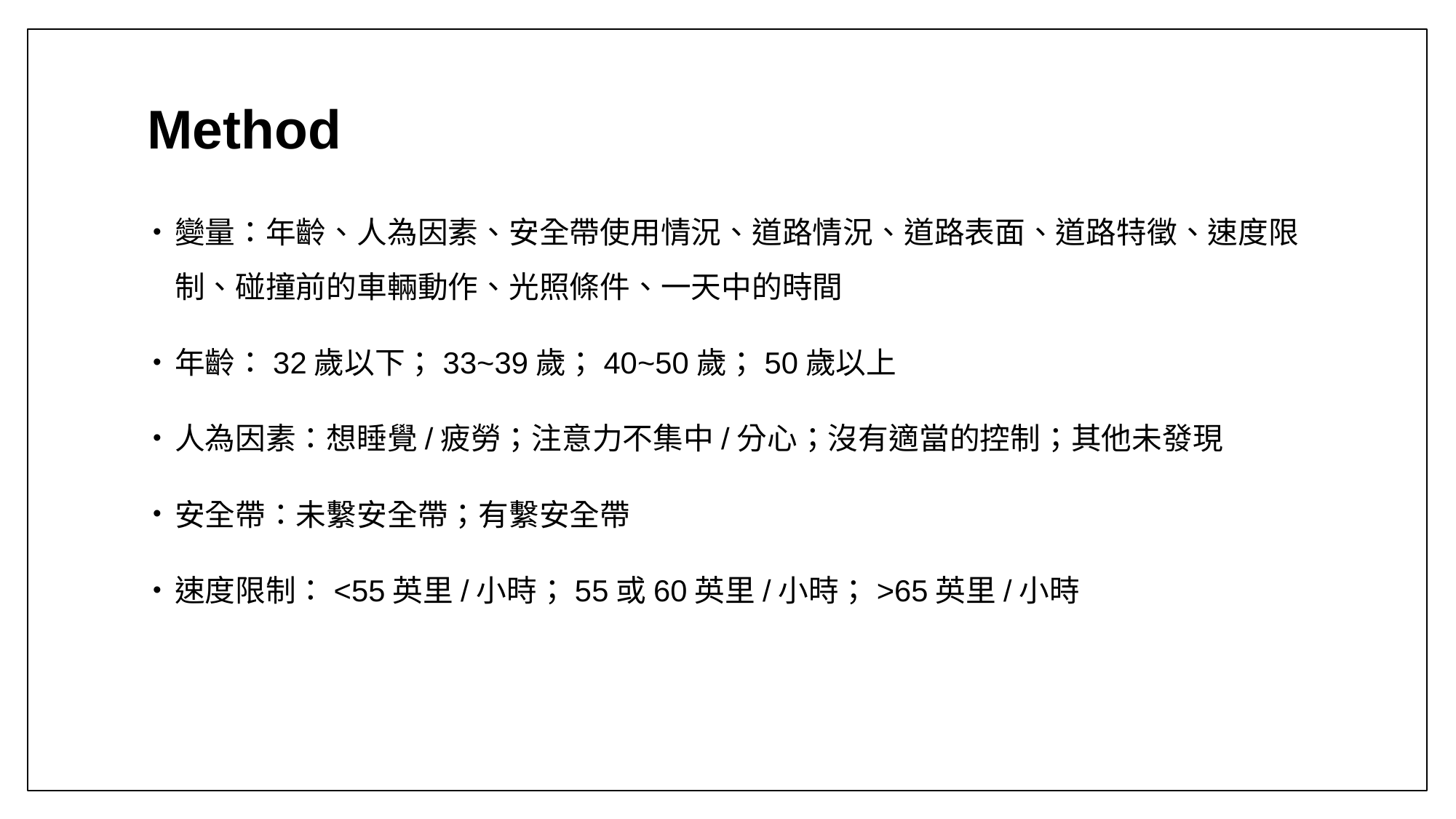

# Method
變量：年齡、人為因素、安全帶使用情況、道路情況、道路表面、道路特徵、速度限制、碰撞前的車輛動作、光照條件、一天中的時間
年齡：32歲以下；33~39歲；40~50歲；50歲以上
人為因素：想睡覺/疲勞；注意力不集中/分心；沒有適當的控制；其他未發現
安全帶：未繫安全帶；有繫安全帶
速度限制：<55英里/小時；55或60英里/小時；>65英里/小時